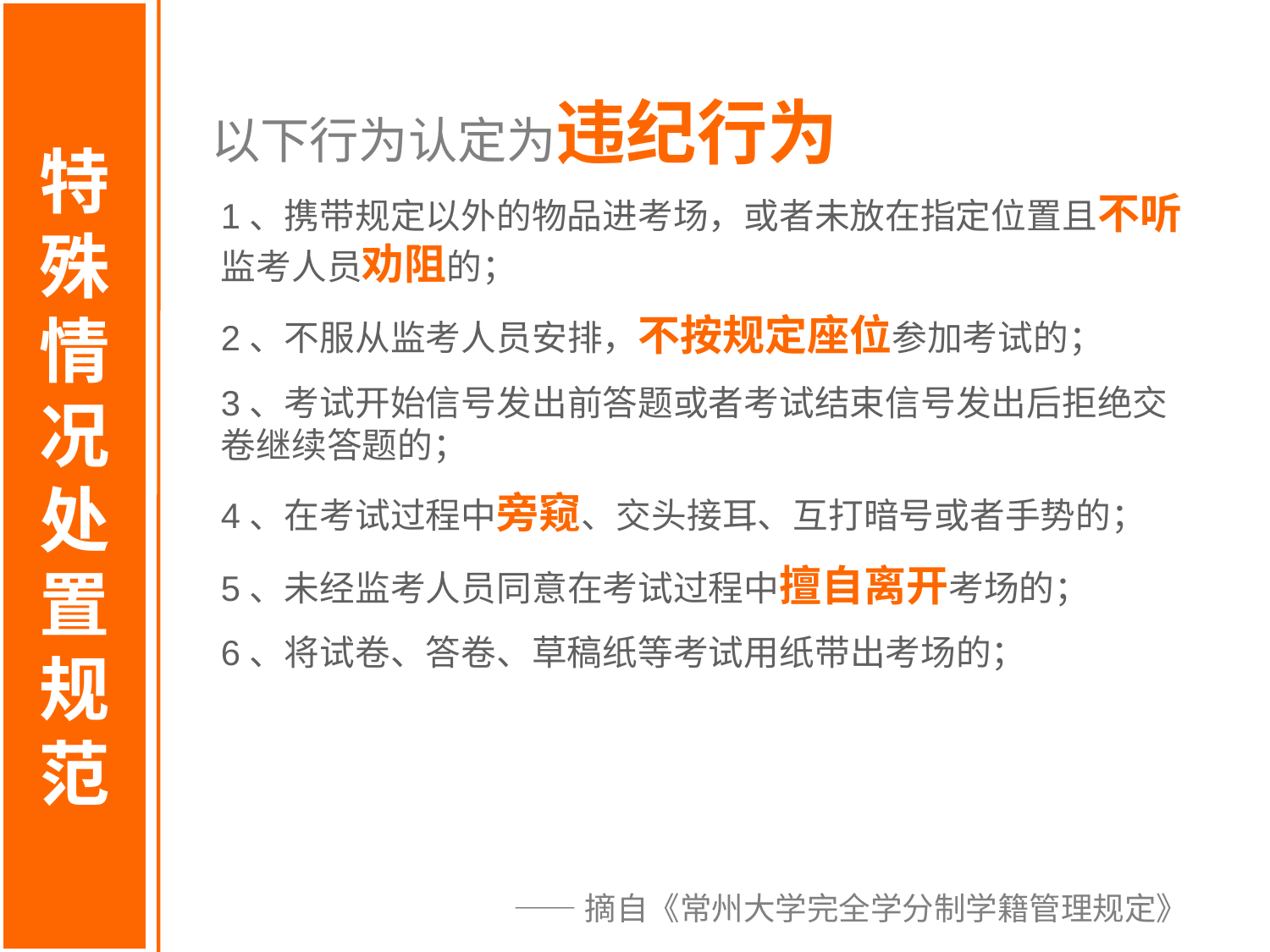

特殊情况处置规范
以下行为认定为违纪行为
1、携带规定以外的物品进考场，或者未放在指定位置且不听监考人员劝阻的；
2、不服从监考人员安排，不按规定座位参加考试的；
3、考试开始信号发出前答题或者考试结束信号发出后拒绝交卷继续答题的；
4、在考试过程中旁窥、交头接耳、互打暗号或者手势的；
5、未经监考人员同意在考试过程中擅自离开考场的；
6、将试卷、答卷、草稿纸等考试用纸带出考场的；
——摘自《常州大学完全学分制学籍管理规定》